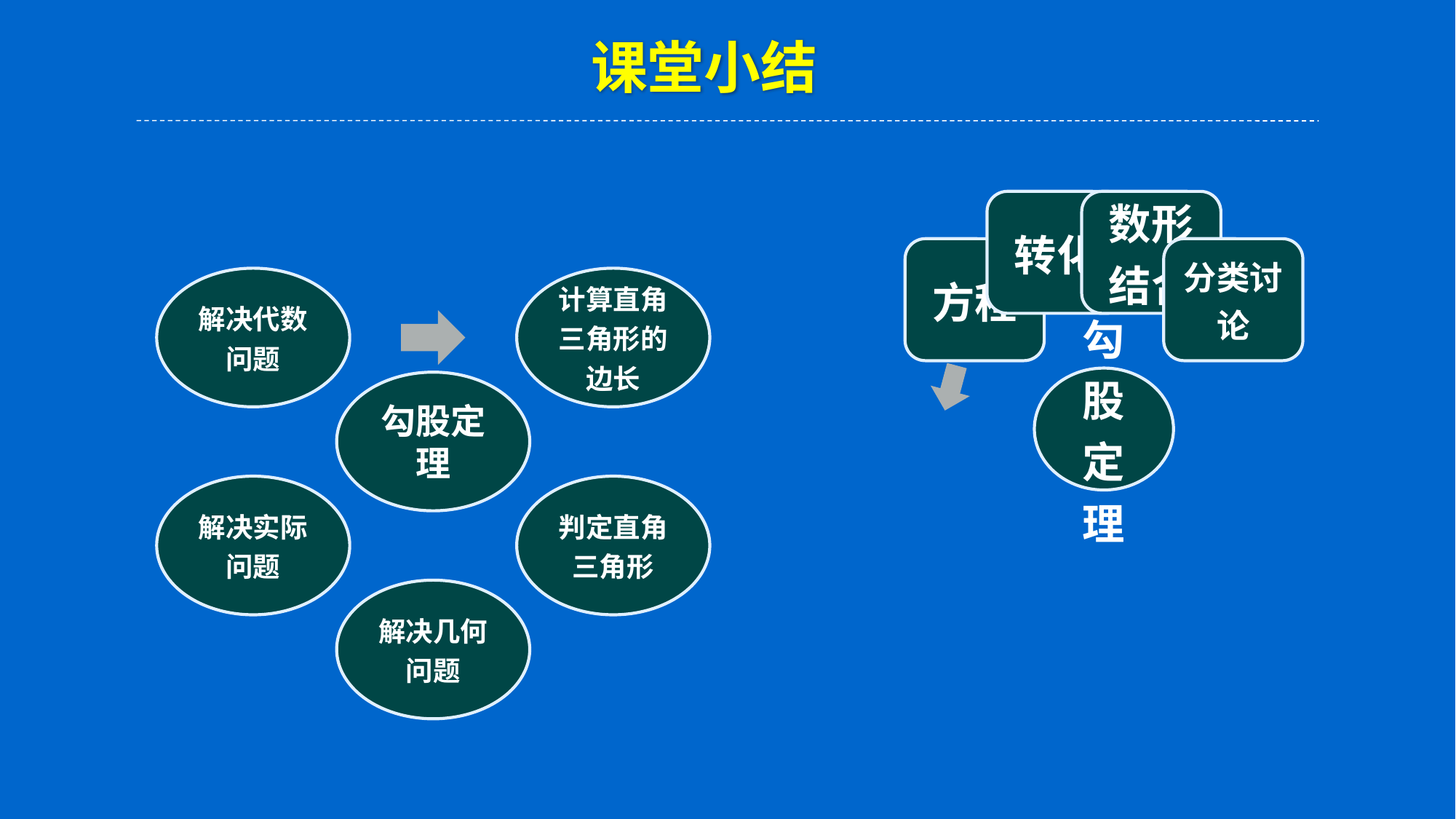

课堂小结
勾股定理
计算直角三角形的边长
判定直角三角形
解决几何问题
解决实际问题
解决代数问题
勾股定理
转化
方程